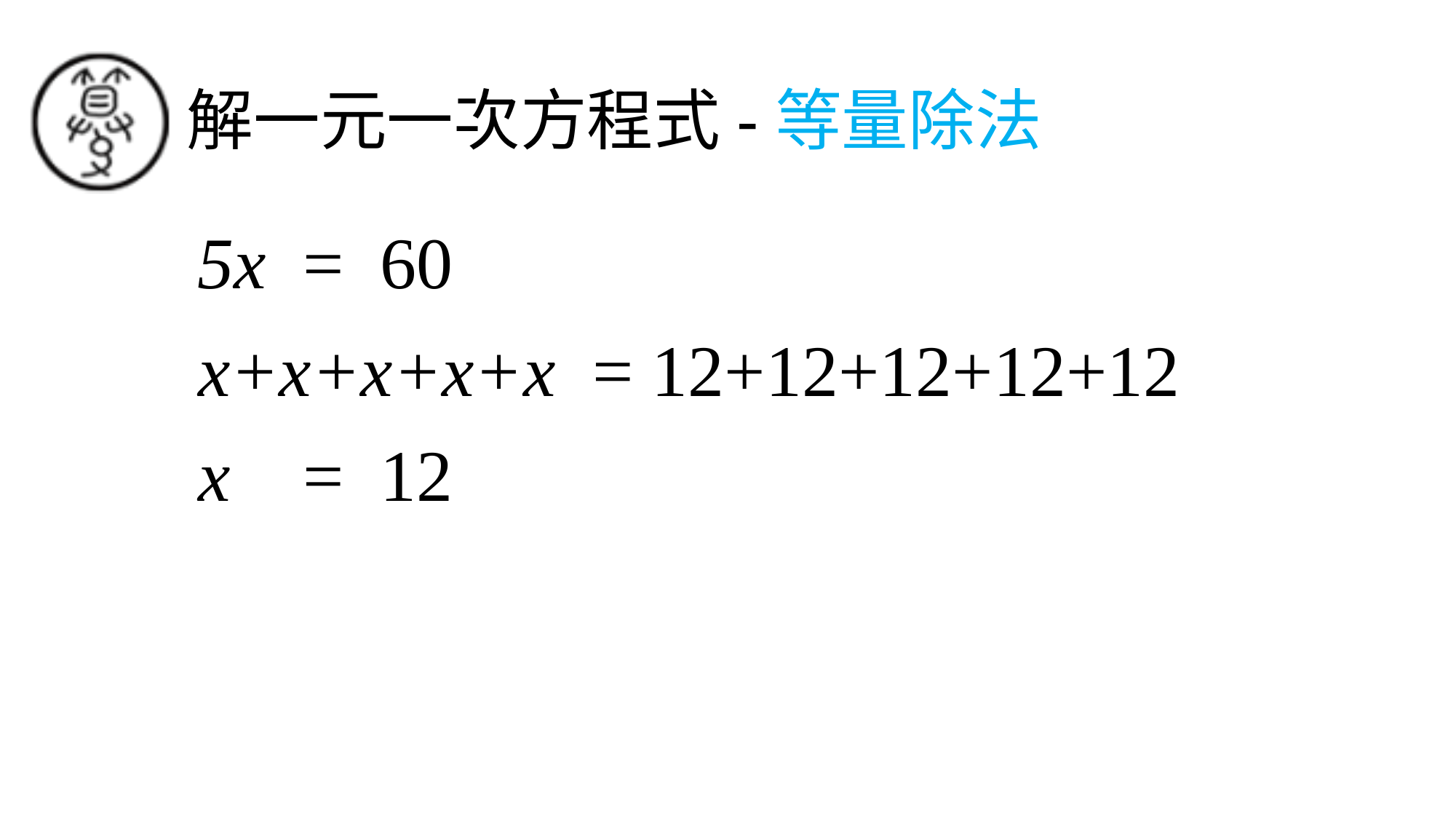

# 解一元一次方程式-等量除法
5x  =  60
x+x+x+x+x  = 12+12+12+12+12
x    =  12